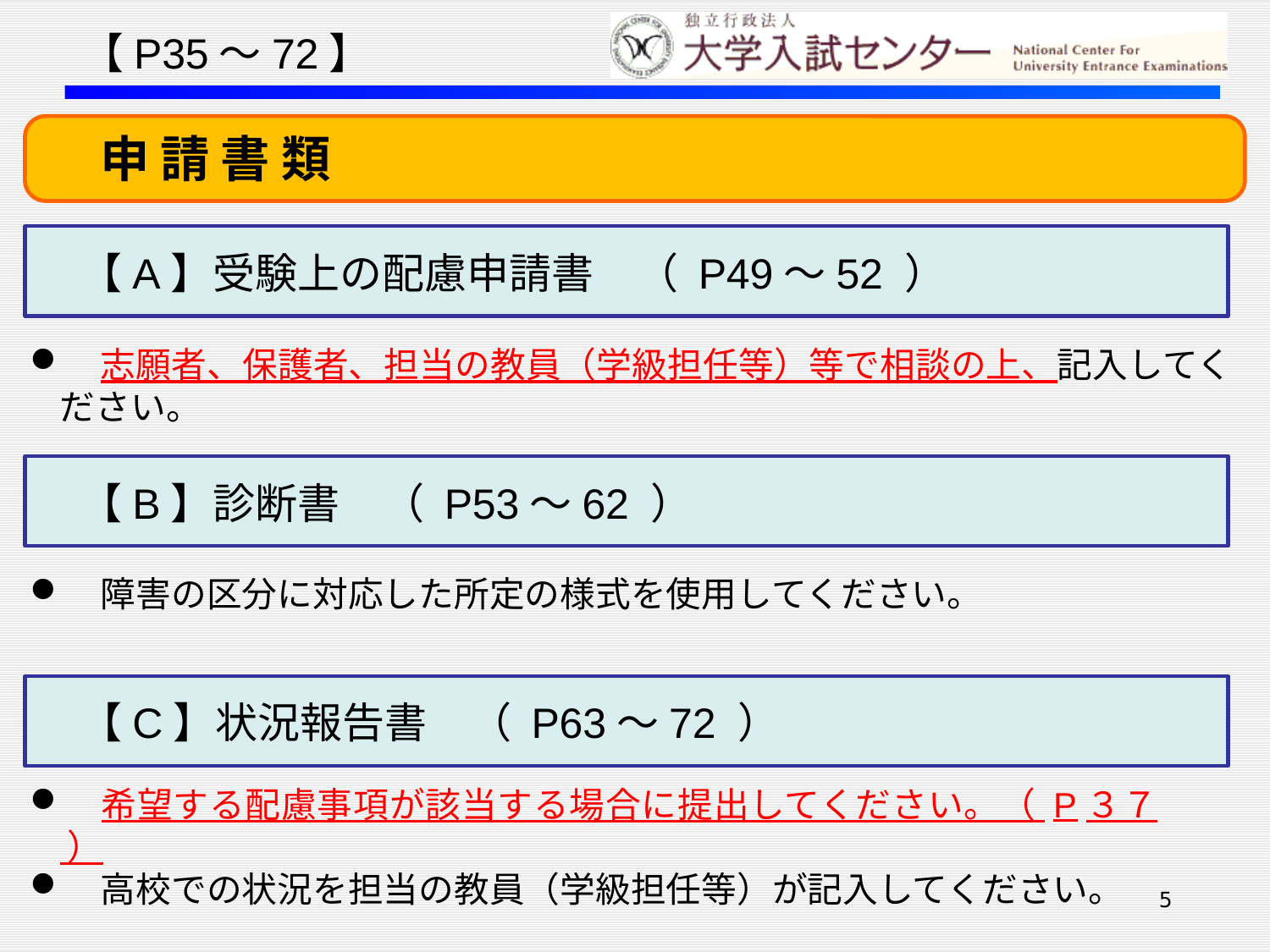

【P35～72】
　申 請 書 類

　【A】受験上の配慮申請書　（ P49～52 ）
　志願者、保護者、担当の教員（学級担任等）等で相談の上、記入してください。

　【B】診断書　（ P53～62 ）
　障害の区分に対応した所定の様式を使用してください。

　【C】状況報告書　（ P63～72 ）
　希望する配慮事項が該当する場合に提出してください。（ P３７ ）
　高校での状況を担当の教員（学級担任等）が記入してください。
5